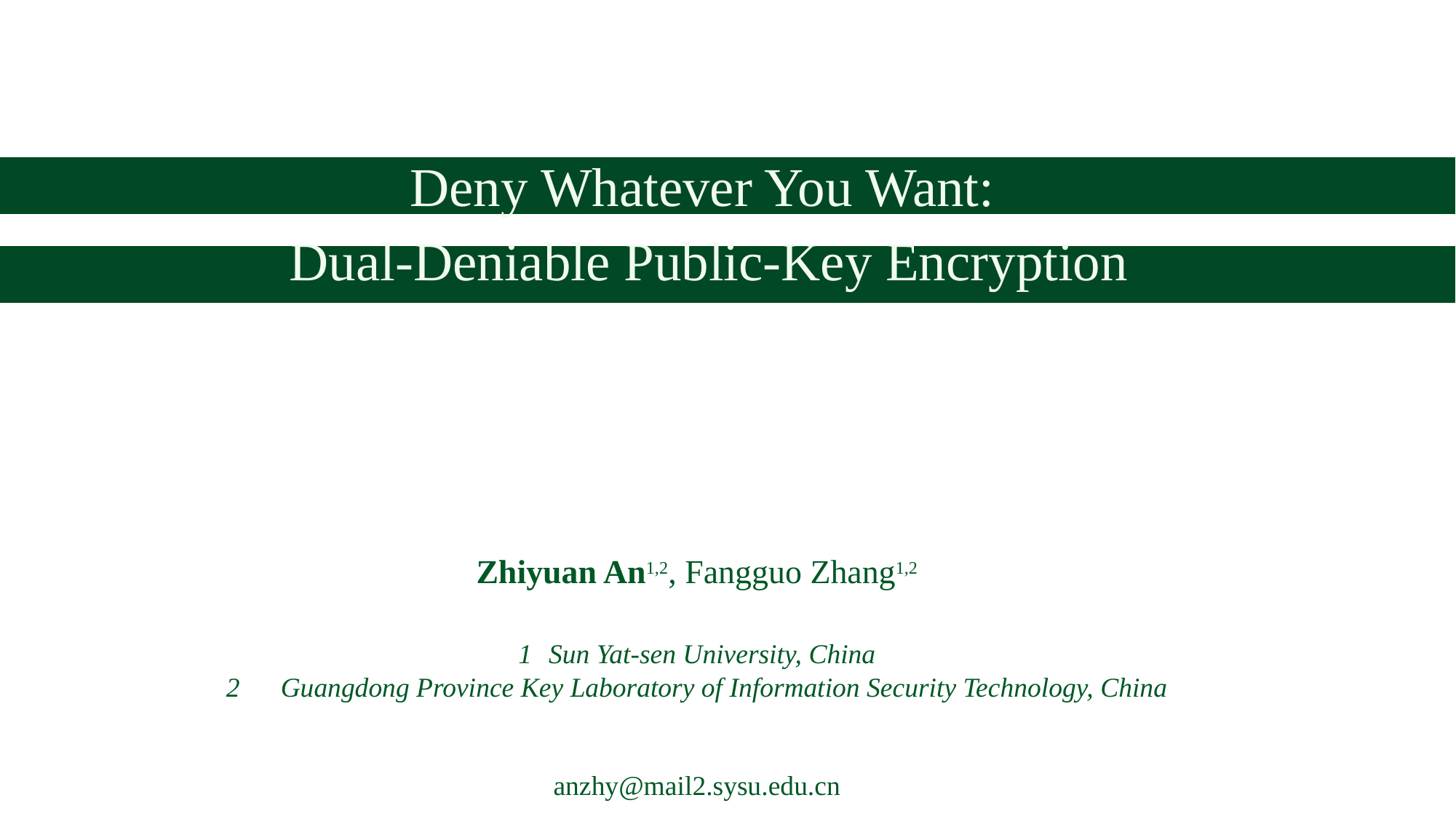

Deny Whatever You Want:
Dual-Deniable Public-Key Encryption
Zhiyuan An1,2, Fangguo Zhang1,2

1  Sun Yat-sen University, China
Guangdong Province Key Laboratory of Information Security Technology, China

anzhy@mail2.sysu.edu.cn
中 期 考 核 汇 报